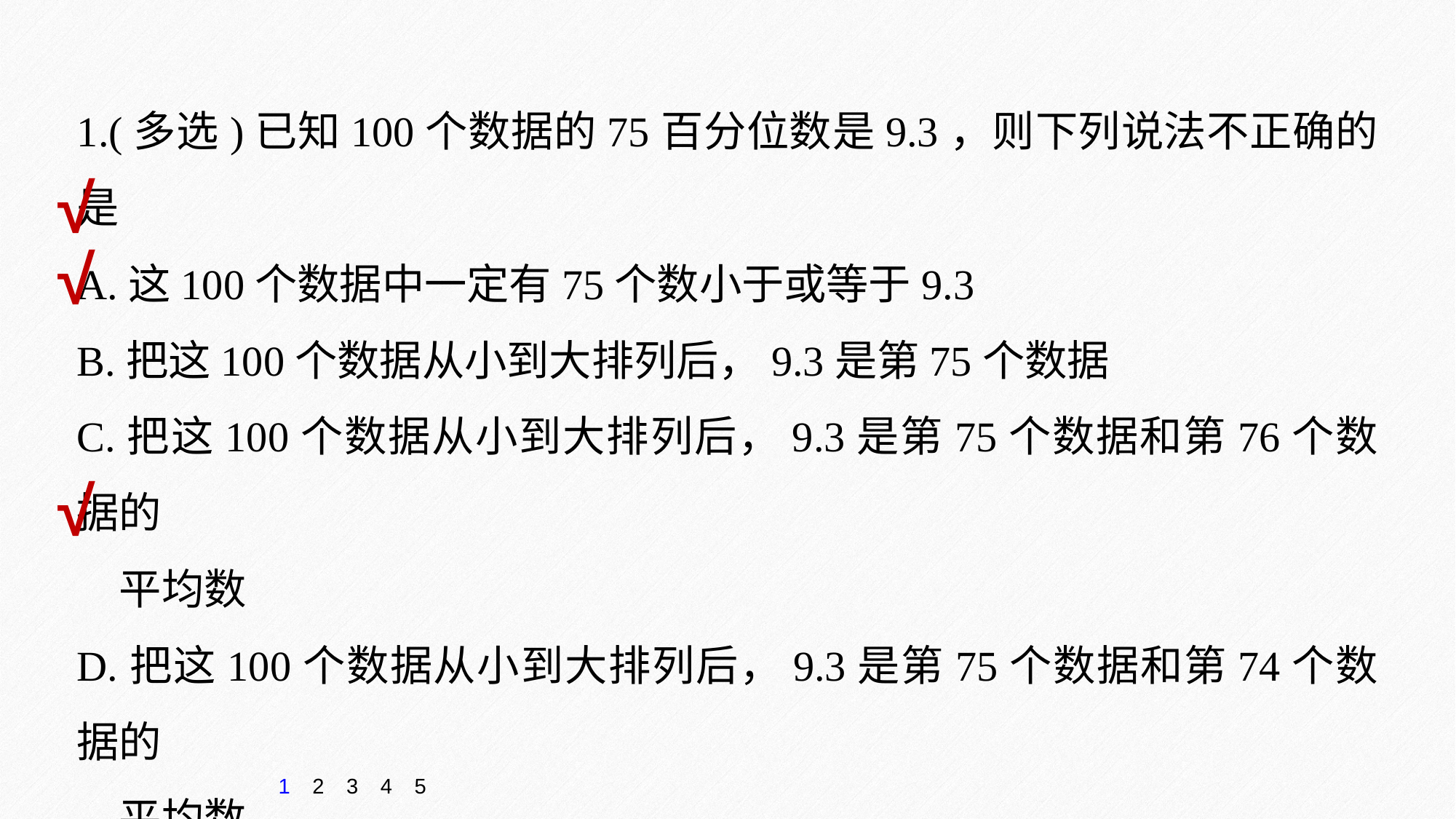

1.(多选)已知100个数据的75百分位数是9.3，则下列说法不正确的是
A.这100个数据中一定有75个数小于或等于9.3
B.把这100个数据从小到大排列后，9.3是第75个数据
C.把这100个数据从小到大排列后，9.3是第75个数据和第76个数据的
　平均数
D.把这100个数据从小到大排列后，9.3是第75个数据和第74个数据的
　平均数
√
√
√
1
2
3
4
5